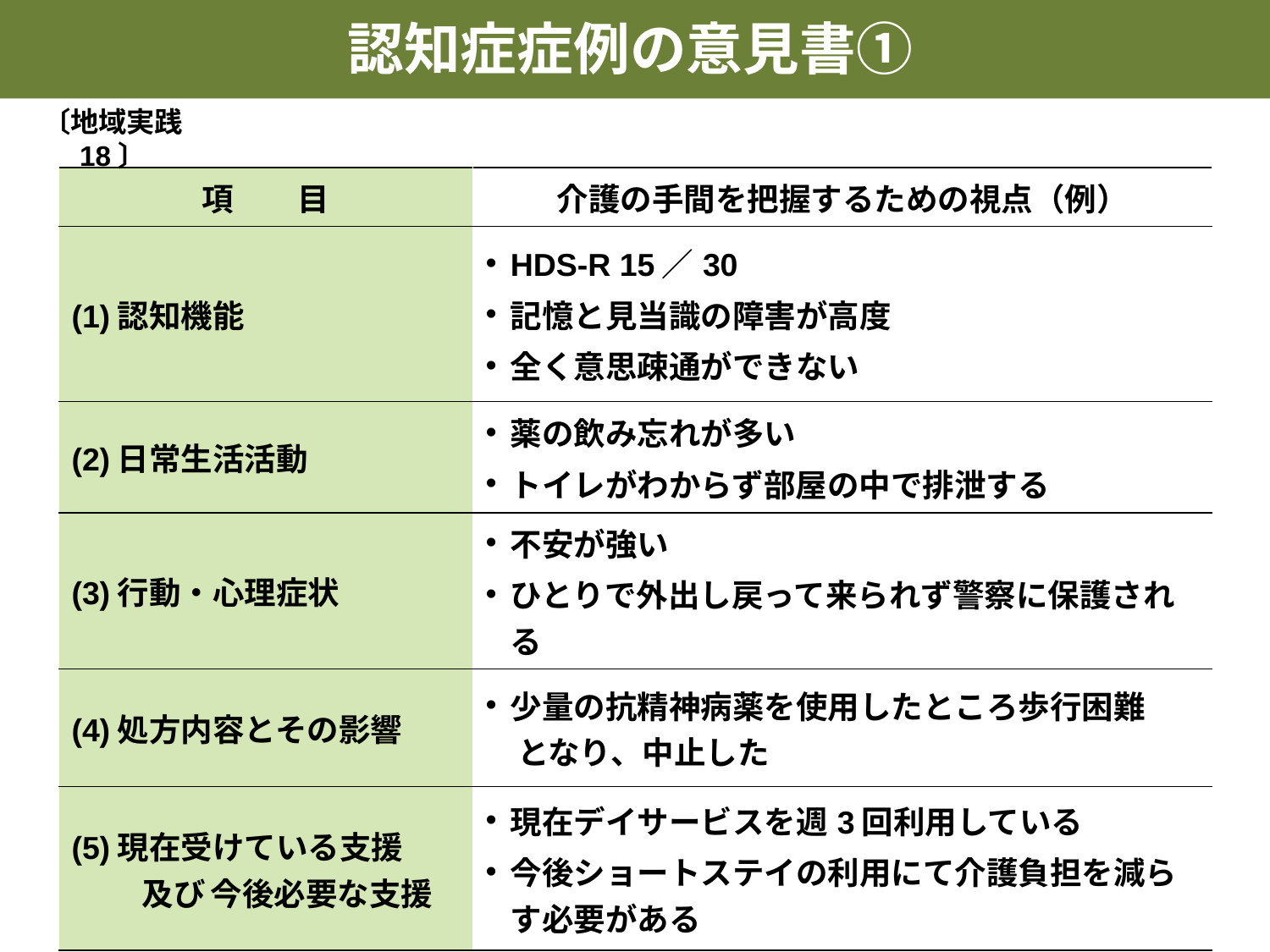

認知症症例の意見書①
〔地域実践 18〕
| 項　　目 | 介護の手間を把握するための視点（例） |
| --- | --- |
| (1)認知機能 | HDS-R 15／30 記憶と見当識の障害が高度 全く意思疎通ができない |
| (2)日常生活活動 | 薬の飲み忘れが多い トイレがわからず部屋の中で排泄する |
| (3)行動・心理症状 | 不安が強い ひとりで外出し戻って来られず警察に保護される |
| (4)処方内容とその影響 | 少量の抗精神病薬を使用したところ歩行困難 　となり、中止した |
| (5)現在受けている支援 　　 及び 今後必要な支援 | 現在デイサービスを週3回利用している 今後ショートステイの利用にて介護負担を減らす必要がある |